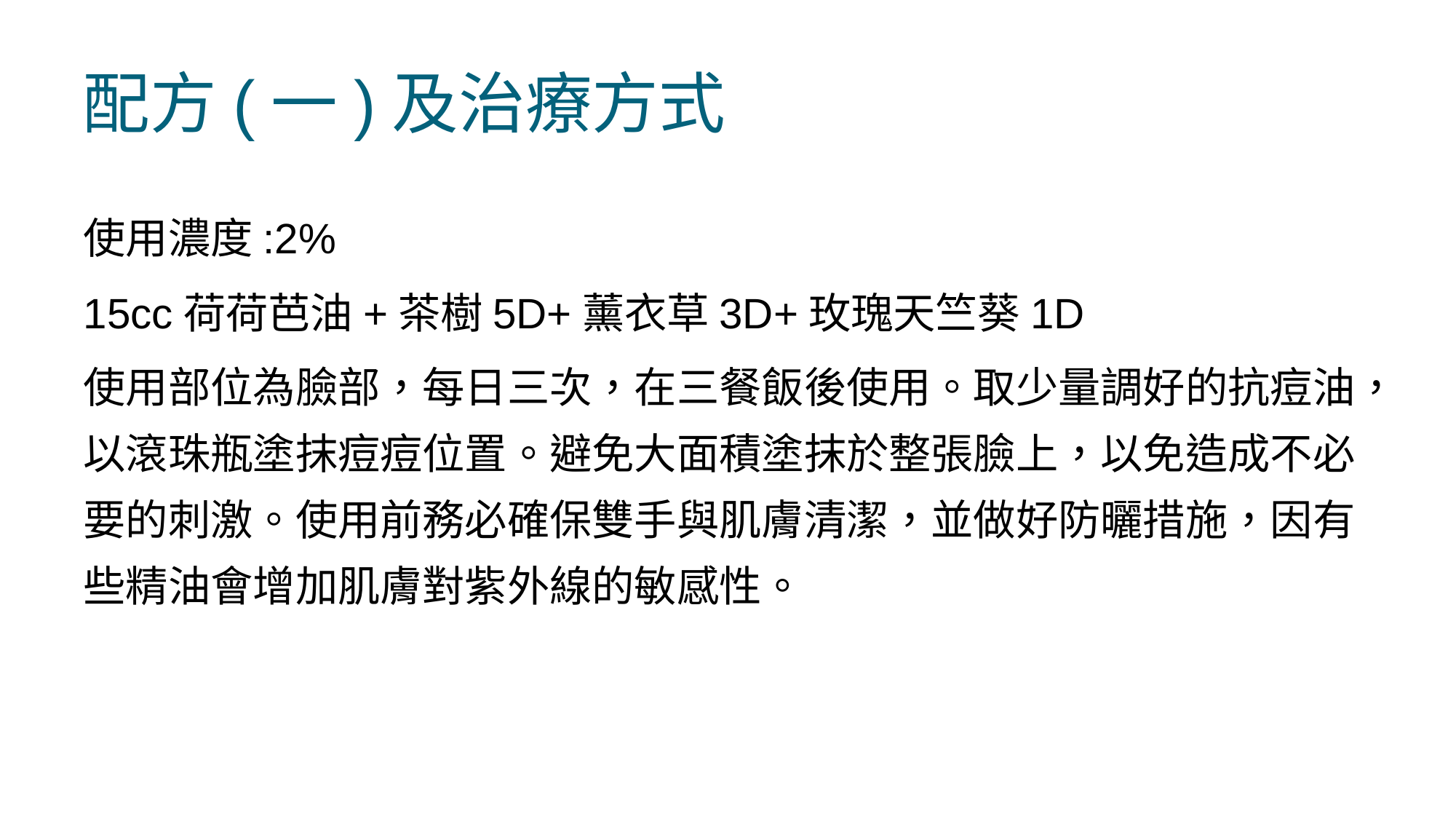

# 配方(一)及治療方式
使用濃度:2%
15cc荷荷芭油+茶樹5D+薰衣草3D+玫瑰天竺葵1D
使用部位為臉部，每日三次，在三餐飯後使用。取少量調好的抗痘油，以滾珠瓶塗抹痘痘位置。避免大面積塗抹於整張臉上，以免造成不必要的刺激。使用前務必確保雙手與肌膚清潔，並做好防曬措施，因有些精油會增加肌膚對紫外線的敏感性。